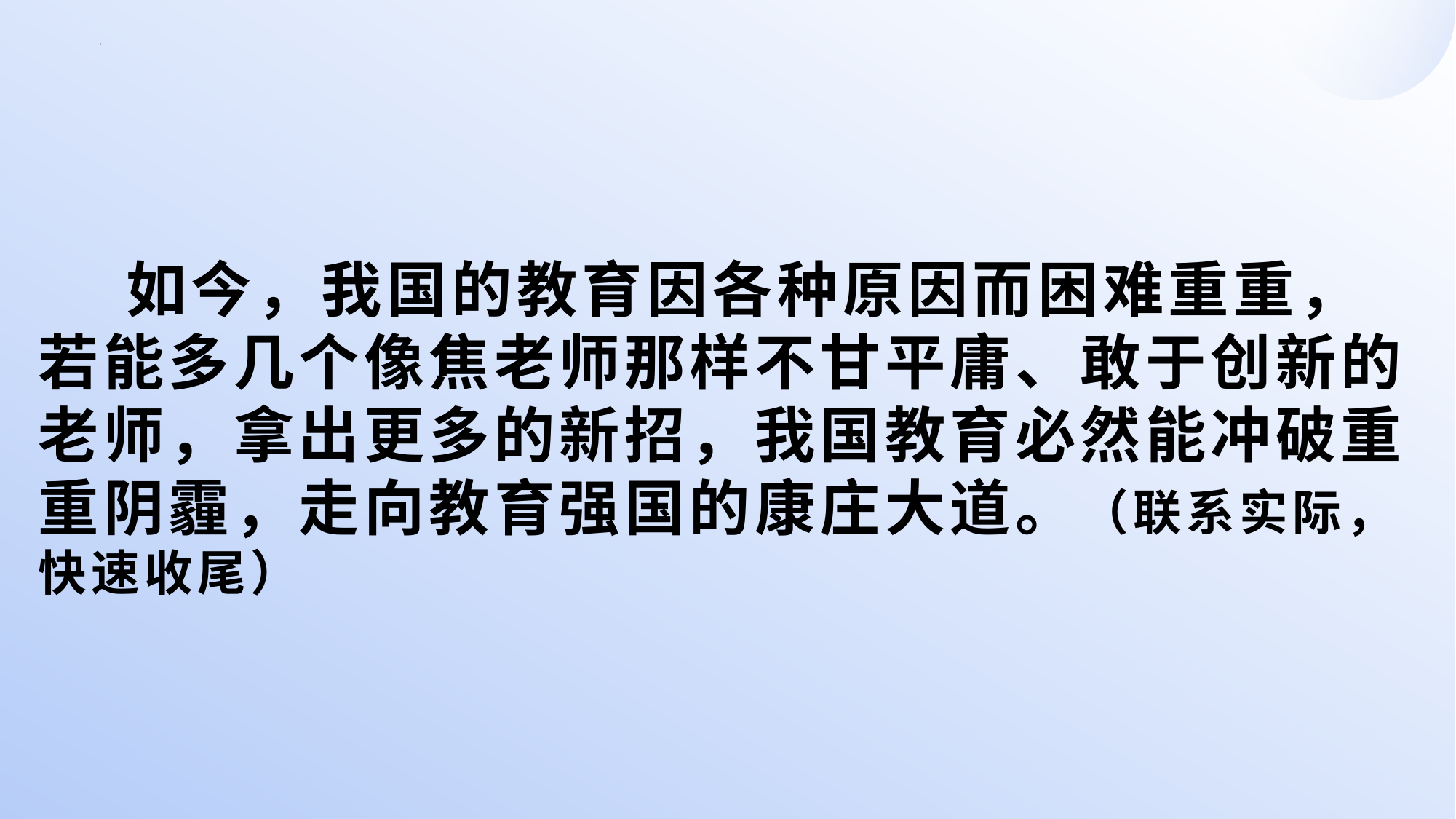

如今，我国的教育因各种原因而困难重重，若能多几个像焦老师那样不甘平庸、敢于创新的老师，拿出更多的新招，我国教育必然能冲破重重阴霾，走向教育强国的康庄大道。（联系实际，快速收尾）